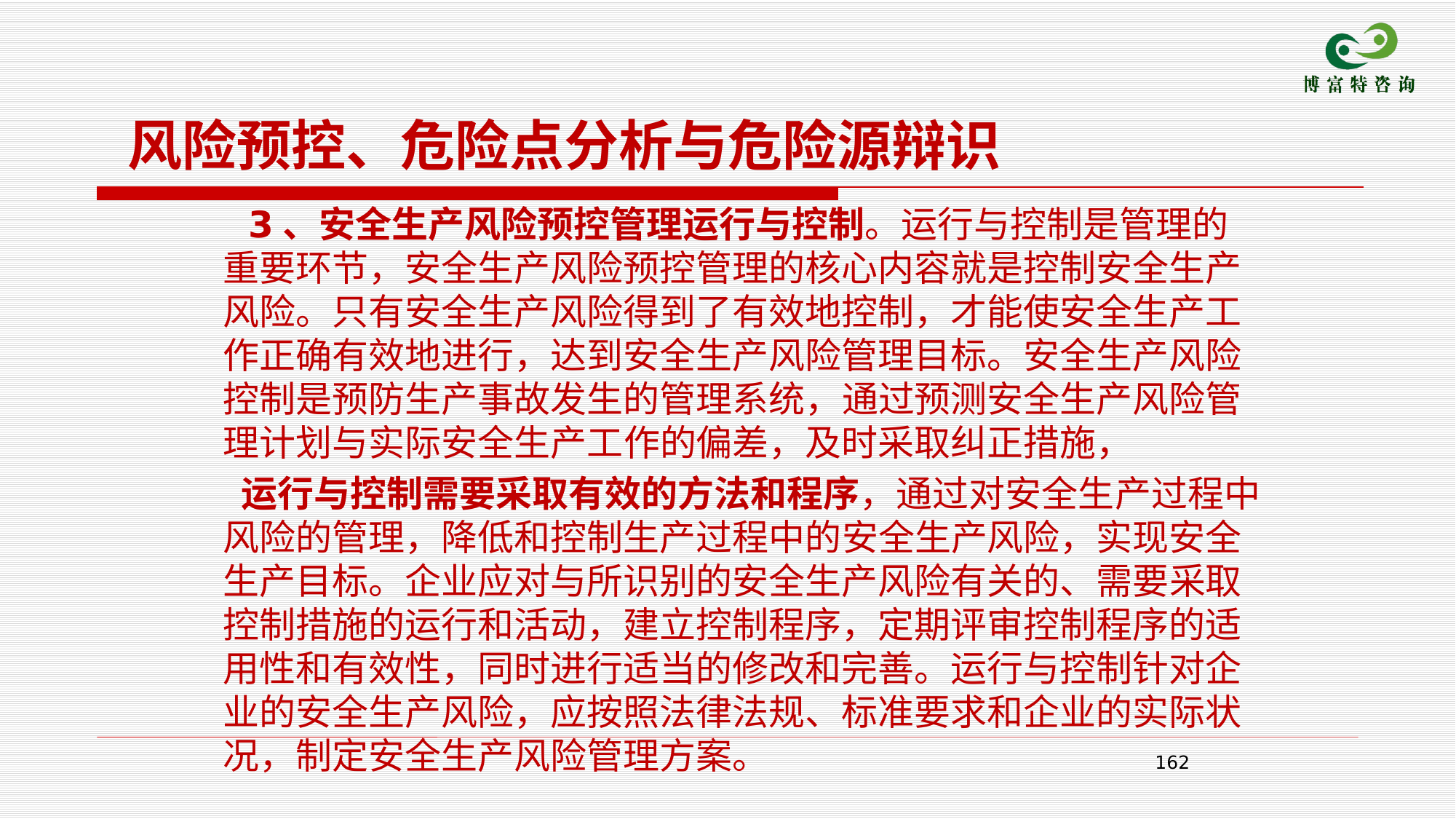

风险预控、危险点分析与危险源辩识
       3、安全生产风险预控管理运行与控制。运行与控制是管理的重要环节，安全生产风险预控管理的核心内容就是控制安全生产风险。只有安全生产风险得到了有效地控制，才能使安全生产工作正确有效地进行，达到安全生产风险管理目标。安全生产风险控制是预防生产事故发生的管理系统，通过预测安全生产风险管理计划与实际安全生产工作的偏差，及时采取纠正措施，
        运行与控制需要采取有效的方法和程序，通过对安全生产过程中风险的管理，降低和控制生产过程中的安全生产风险，实现安全生产目标。企业应对与所识别的安全生产风险有关的、需要采取控制措施的运行和活动，建立控制程序，定期评审控制程序的适用性和有效性，同时进行适当的修改和完善。运行与控制针对企业的安全生产风险，应按照法律法规、标准要求和企业的实际状况，制定安全生产风险管理方案。

162